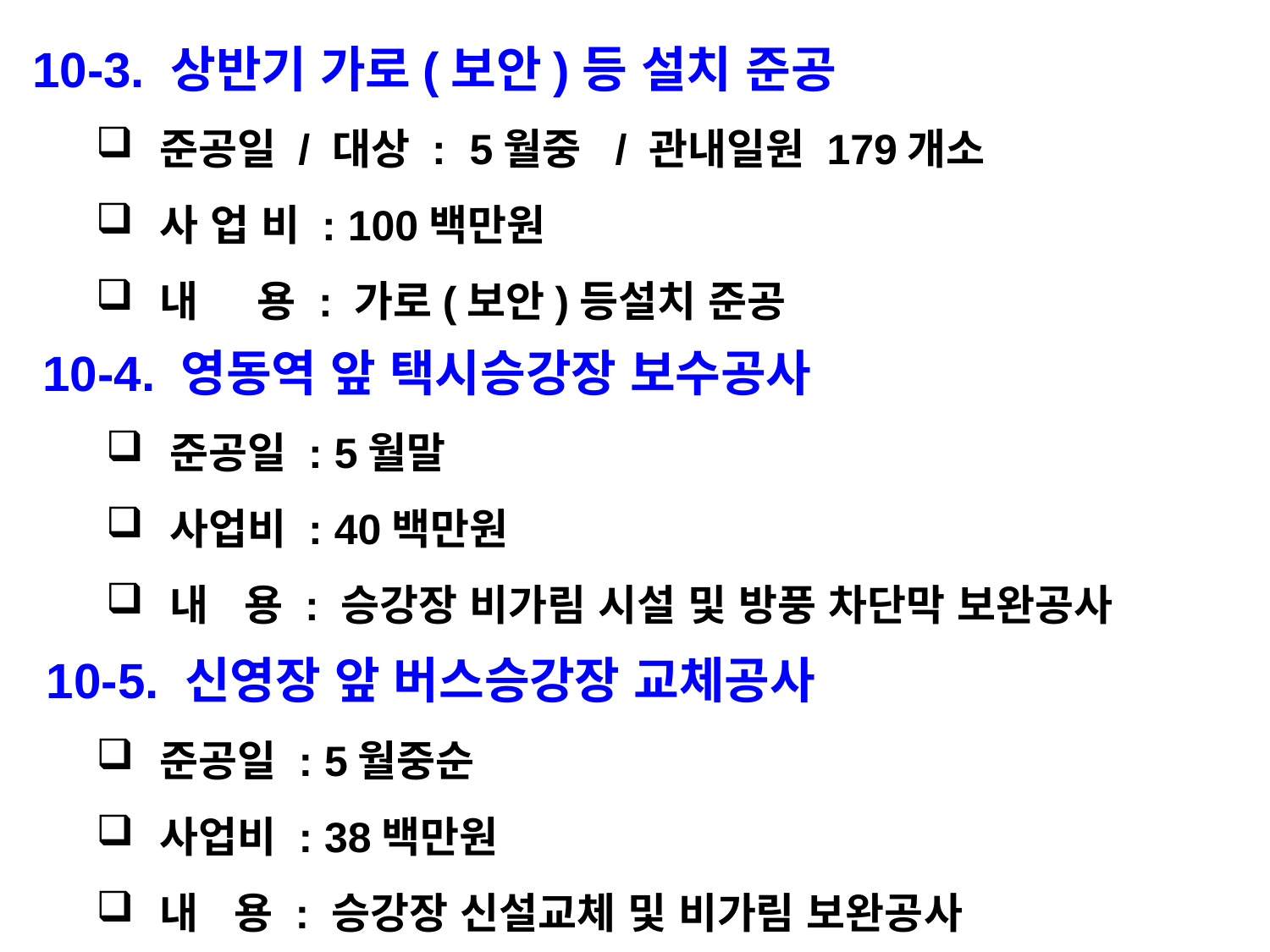

10-3. 상반기 가로(보안)등 설치 준공
준공일 / 대상 :  5월중  / 관내일원 179개소
사 업 비 : 100백만원
내     용 : 가로(보안)등설치 준공

10-4. 영동역 앞 택시승강장 보수공사
준공일 : 5월말
사업비 : 40백만원
내   용 : 승강장 비가림 시설 및 방풍 차단막 보완공사

 10-5. 신영장 앞 버스승강장 교체공사
준공일 : 5월중순
사업비 : 38백만원
내   용 : 승강장 신설교체 및 비가림 보완공사